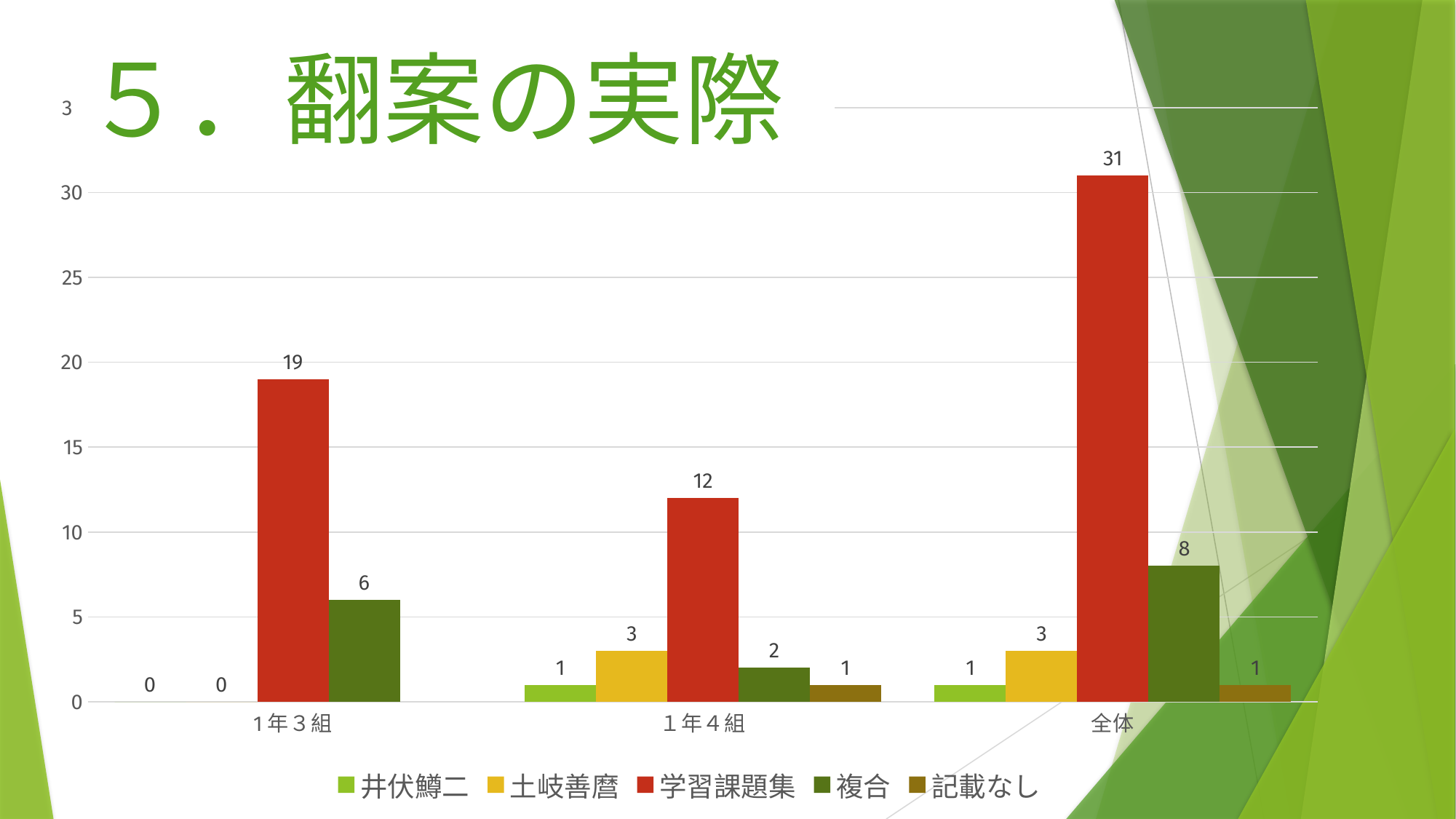

# ５．翻案の実際

### Chart

| Category | 井伏鱒二 | 土岐善麿 | 学習課題集 | 複合 | 記載なし |
|---|---|---|---|---|---|
| 1年３組 | 0.0 | 0.0 | 19.0 | 6.0 | None |
| １年４組 | 1.0 | 3.0 | 12.0 | 2.0 | 1.0 |
| 全体 | 1.0 | 3.0 | 31.0 | 8.0 | 1.0 |